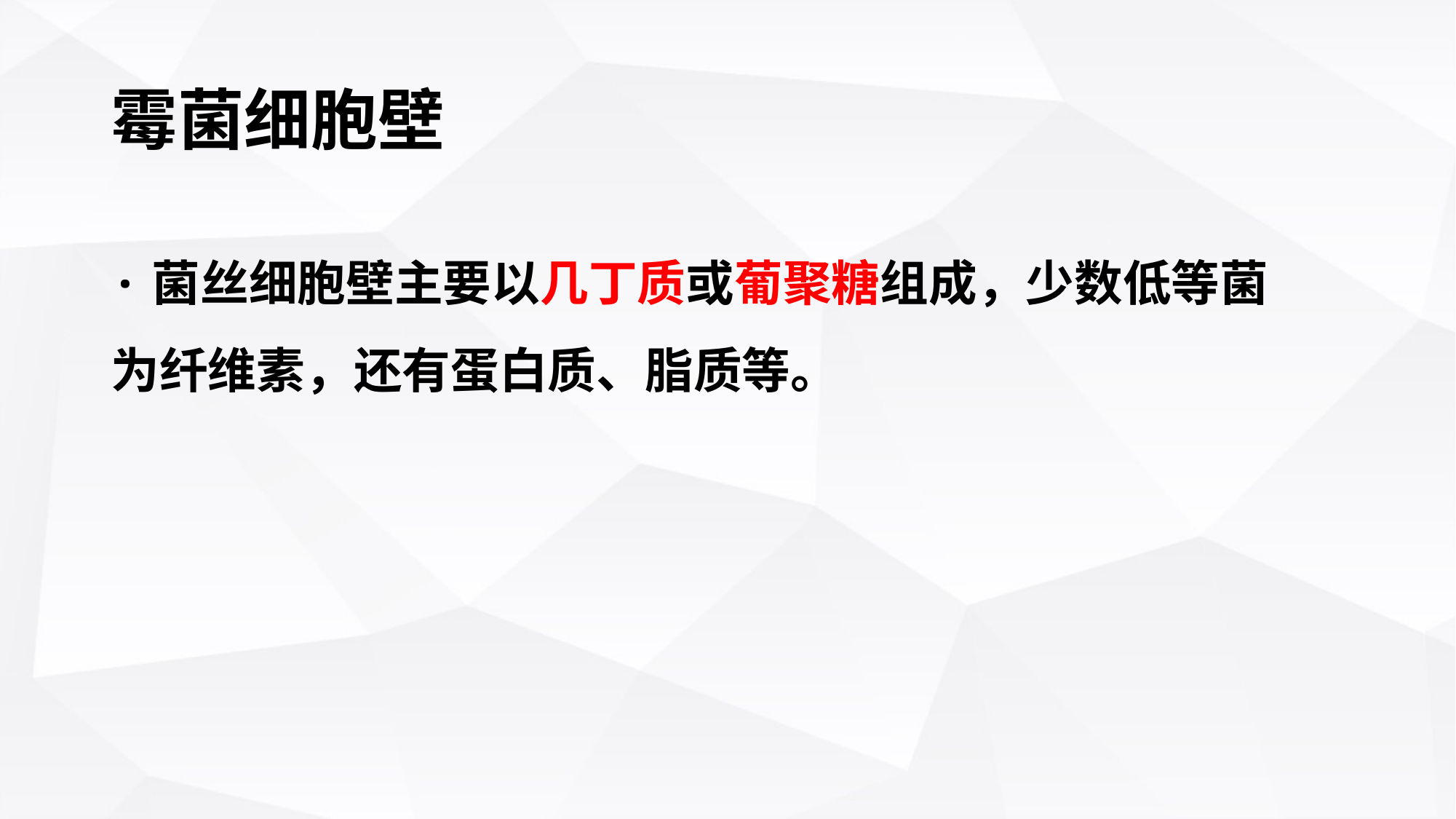

# 霉菌细胞壁
·菌丝细胞壁主要以几丁质或葡聚糖组成，少数低等菌为纤维素，还有蛋白质、脂质等。